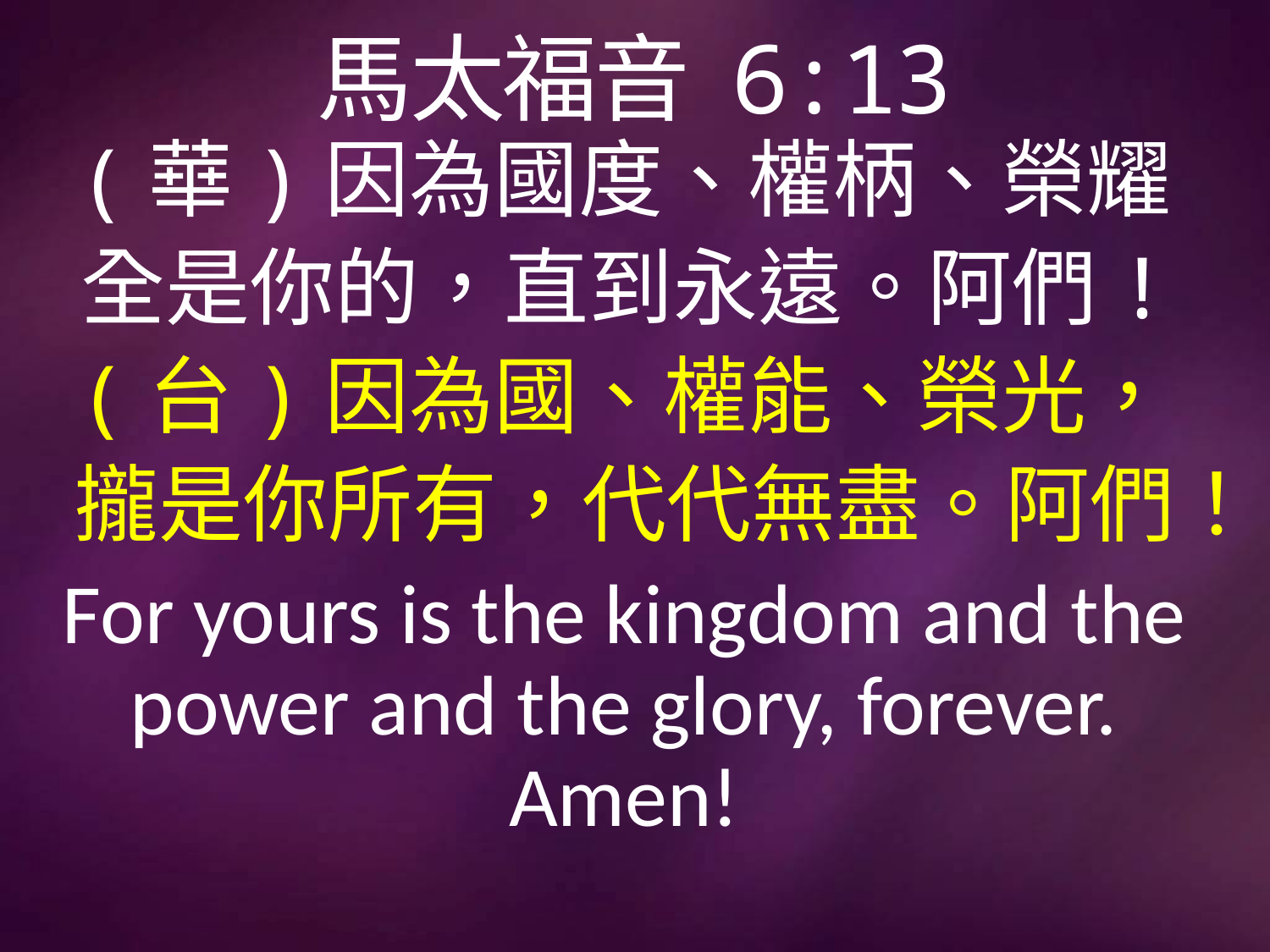

# 馬太福音 6:13
(華)因為國度、權柄、榮耀
全是你的，直到永遠。阿們!
(台)因為國、權能、榮光，
攏是你所有，代代無盡。阿們！
For yours is the kingdom and the power and the glory, forever. Amen!